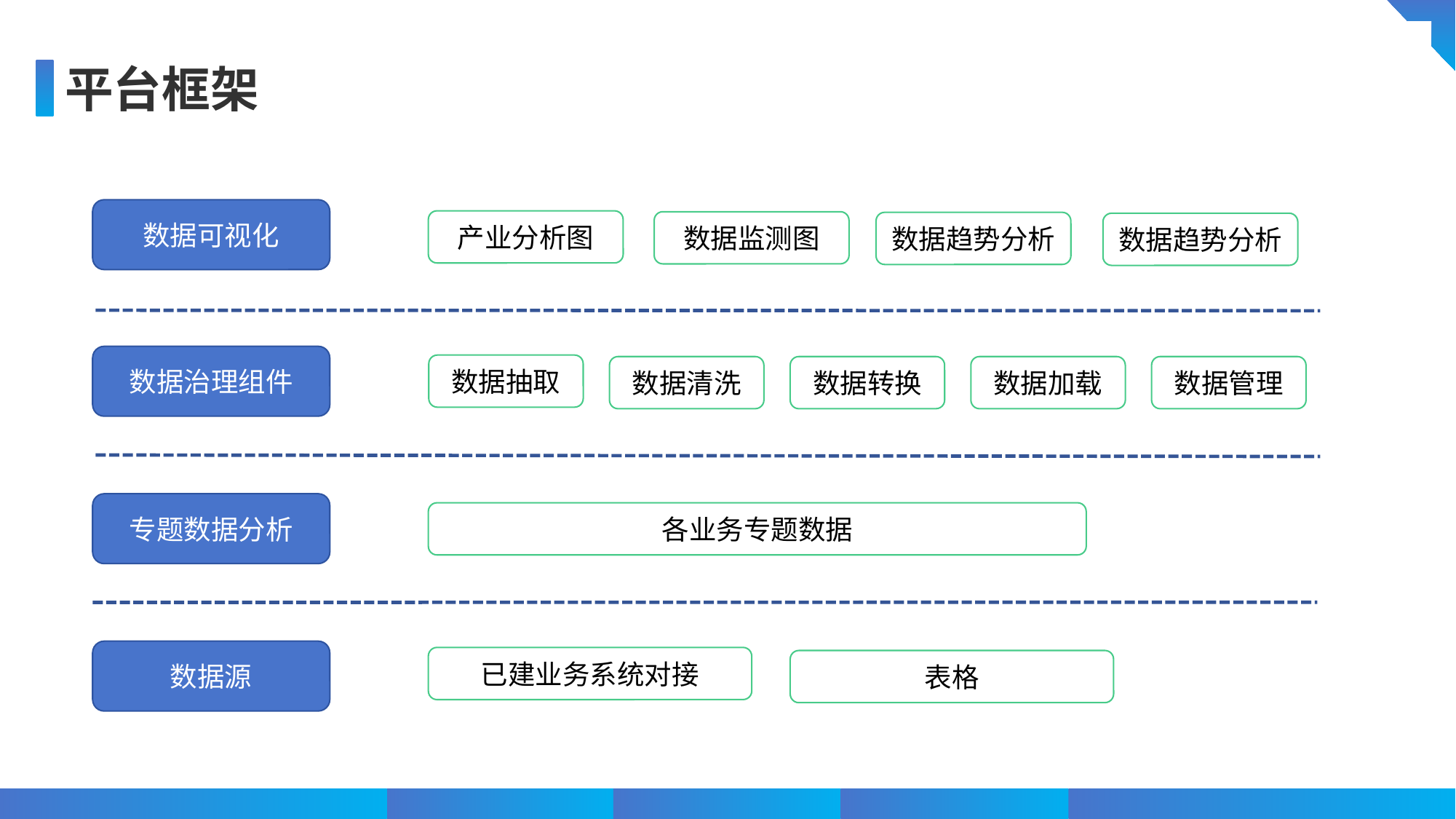

平台框架

数据可视化
产业分析图
数据监测图
数据趋势分析
数据趋势分析
数据治理组件
数据抽取
数据清洗
数据转换
数据加载
数据管理
专题数据分析
各业务专题数据

数据源
已建业务系统对接
表格